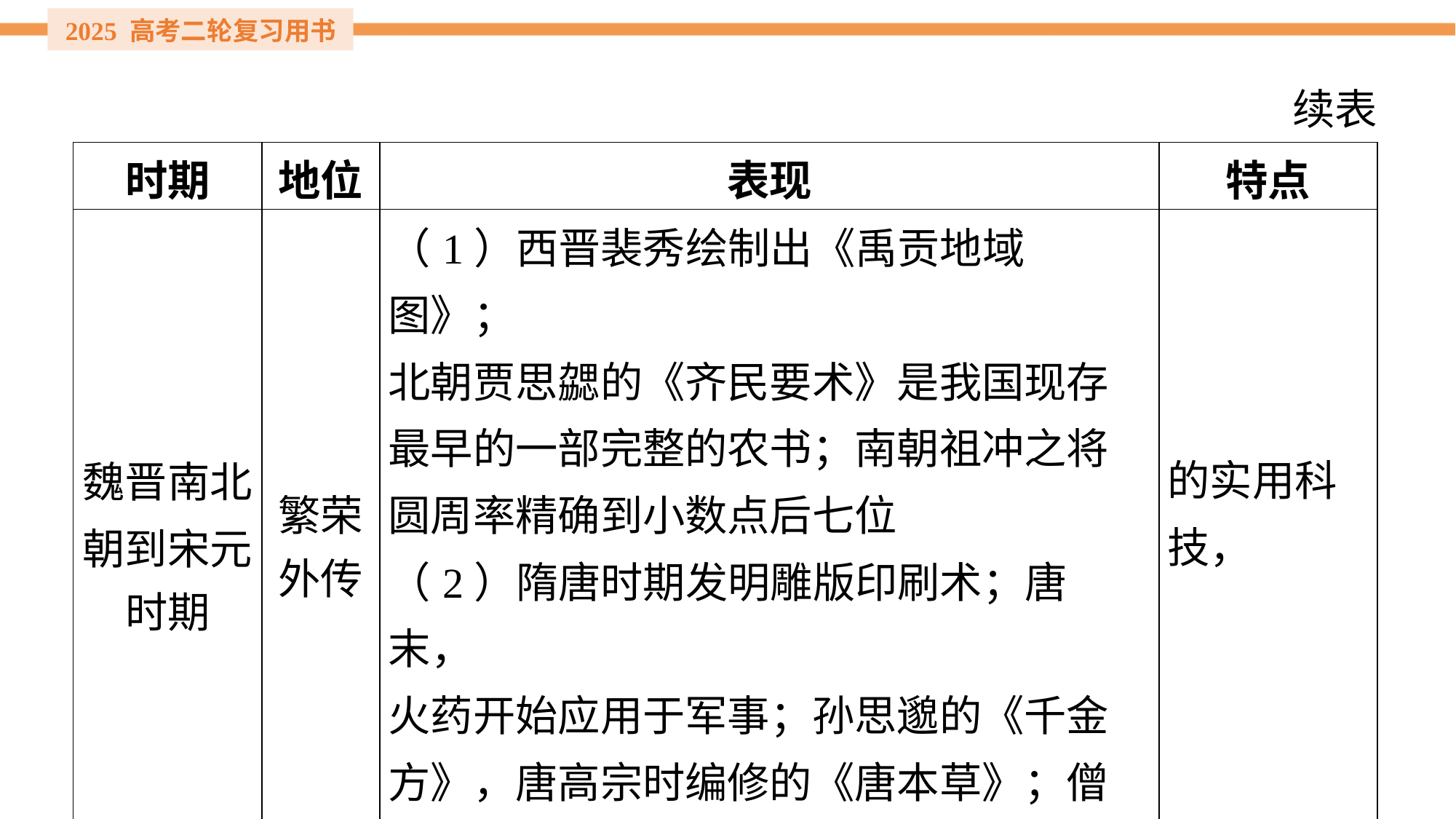

续表
| 时期 | 地位 | 表现 | 特点 |
| --- | --- | --- | --- |
| 魏晋南北 朝到宋元 时期 | 繁荣 外传 | （1）西晋裴秀绘制出《禹贡地域图》； 北朝贾思勰的《齐民要术》是我国现存 最早的一部完整的农书；南朝祖冲之将 圆周率精确到小数点后七位 （2）隋唐时期发明雕版印刷术；唐末， 火药开始应用于军事；孙思邈的《千金 方》，唐高宗时编修的《唐本草》；僧 一行测算地球子午线长度 | 的实用科 技， |